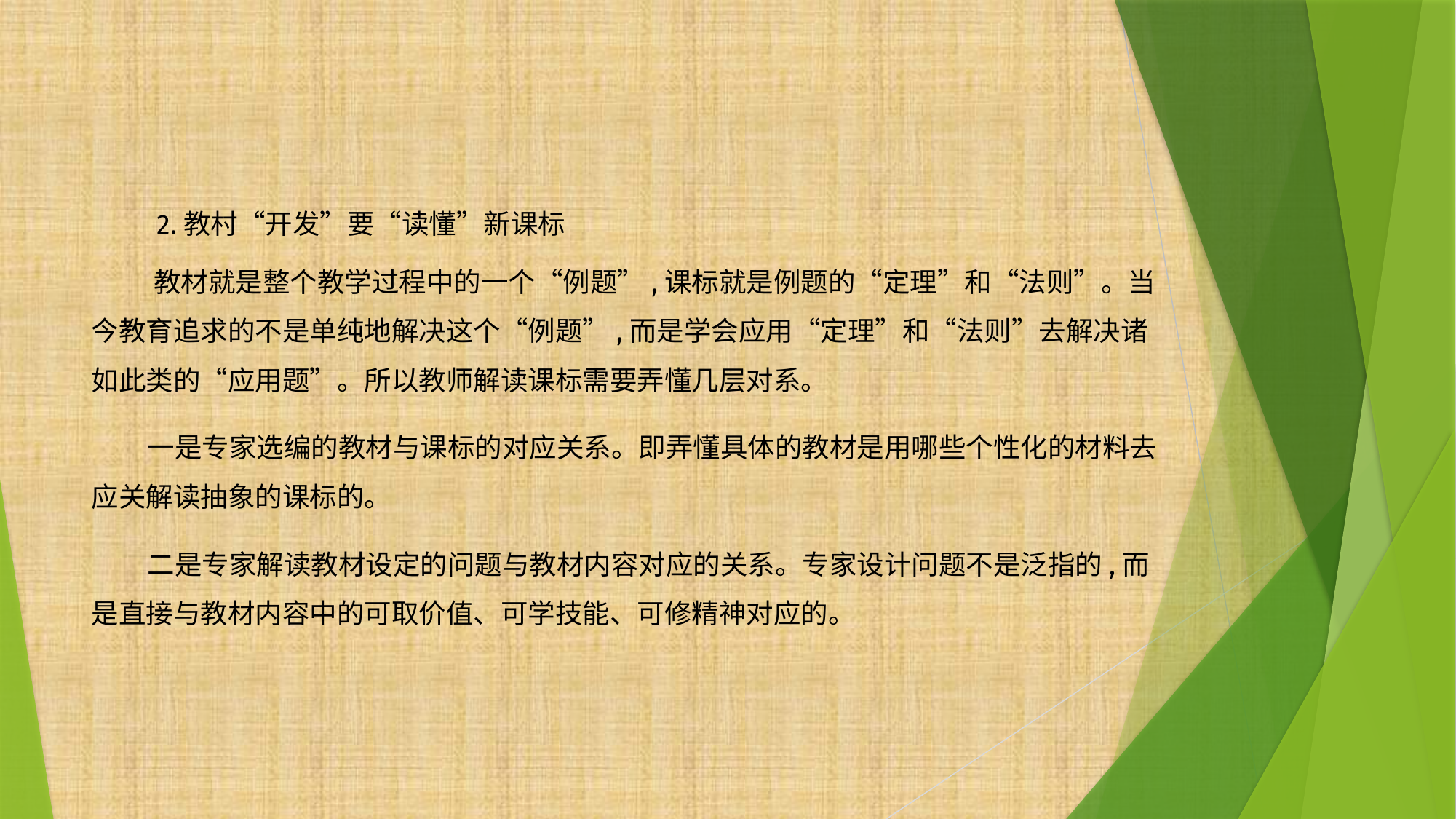

#
         2.教村“开发”要“读懂”新课标
         教材就是整个教学过程中的一个“例题”,课标就是例题的“定理”和“法则”。当今教育追求的不是单纯地解决这个“例题”,而是学会应用“定理”和“法则”去解决诸如此类的“应用题”。所以教师解读课标需要弄懂几层对系。
        一是专家选编的教材与课标的对应关系。即弄懂具体的教材是用哪些个性化的材料去应关解读抽象的课标的。
        二是专家解读教材设定的问题与教材内容对应的关系。专家设计问题不是泛指的,而是直接与教材内容中的可取价值、可学技能、可修精神对应的。